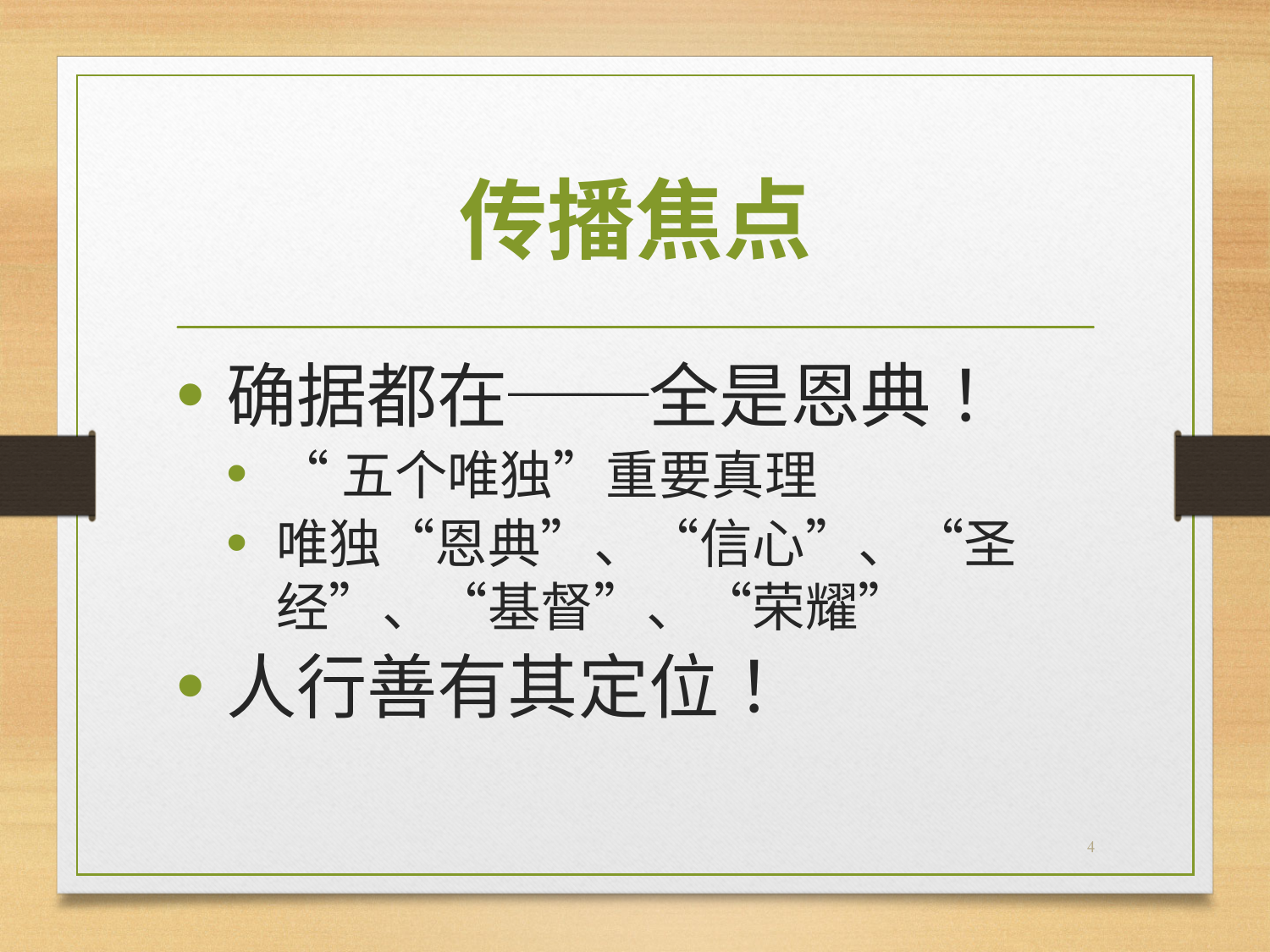

# 传播焦点
确据都在──全是恩典！
“五个唯独”重要真理
唯独“恩典”、“信心”、“圣经”、“基督”、“荣耀”
人行善有其定位！
4